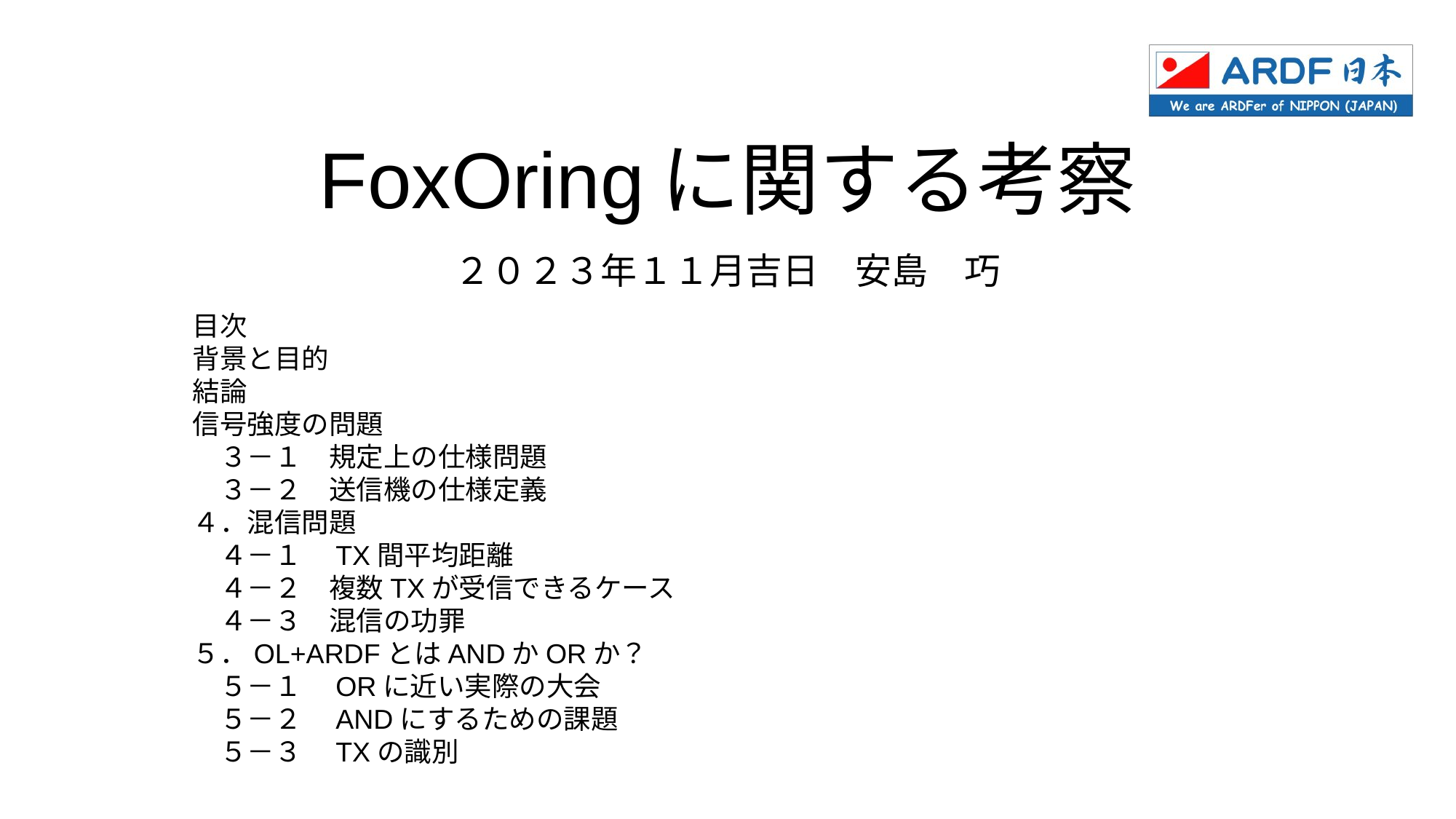

# FoxOringに関する考察
２０２３年１１月吉日　安島　巧
目次
背景と目的
結論
信号強度の問題
　３－１　規定上の仕様問題
　３－２　送信機の仕様定義
４．混信問題
　４－１　TX間平均距離
　４－２　複数TXが受信できるケース
　４－３　混信の功罪
５．OL+ARDFとはANDかORか？
　５－１　ORに近い実際の大会
　５－２　ANDにするための課題
　５－３　TXの識別